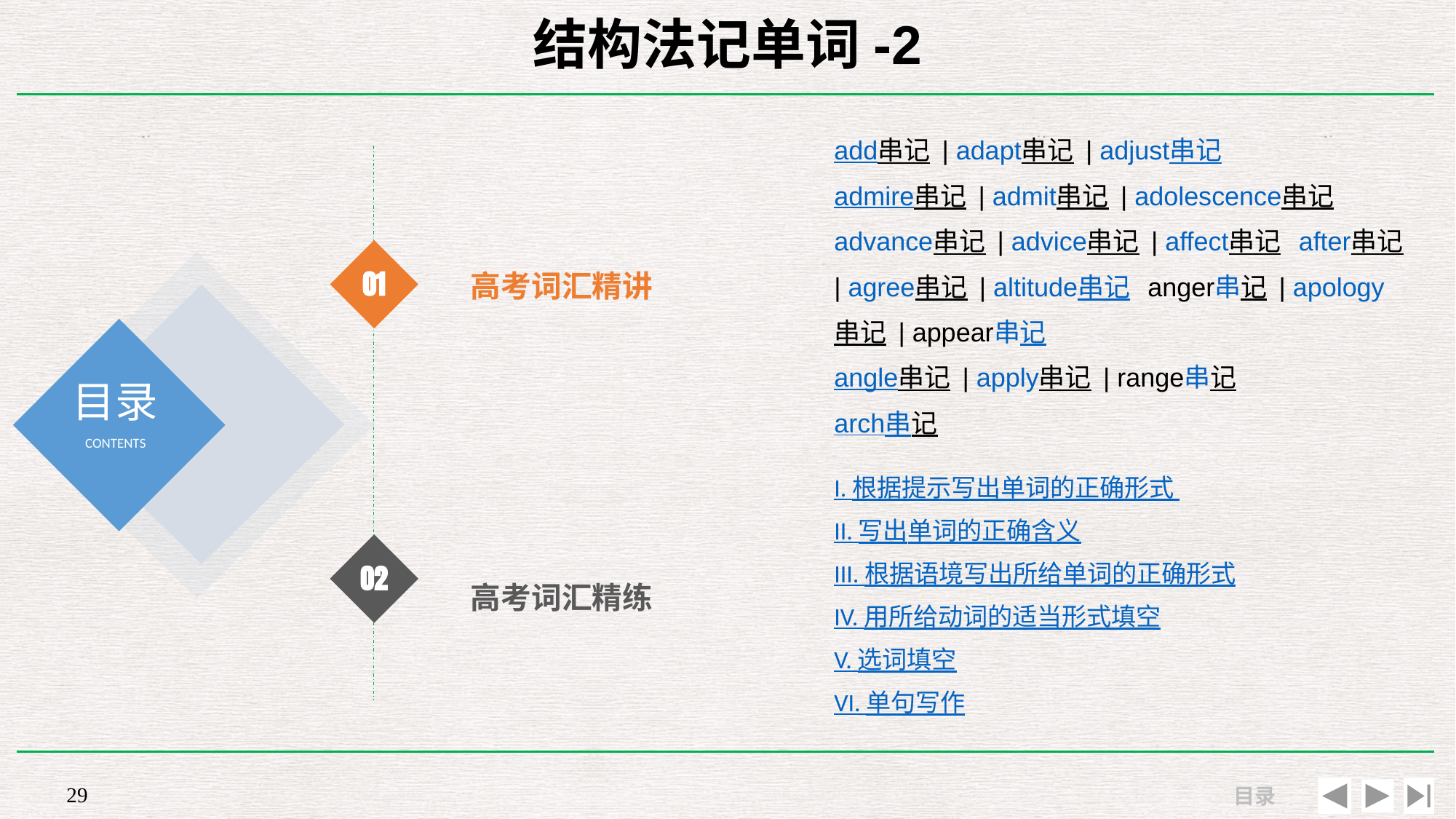

# 结构法记单词-2
高考词汇精讲
add串记 | adapt串记 | adjust串记
admire串记 | admit串记 | adolescence串记  advance串记 | advice串记 | affect串记  after串记 | agree串记 | altitude串记  anger串记 | apology串记 | appear串记
angle串记 | apply串记 | range串记
arch串记
01

I. 根据提示写出单词的正确形式
II. 写出单词的正确含义
III. 根据语境写出所给单词的正确形式
IV. 用所给动词的适当形式填空
V. 选词填空
VI. 单句写作
高考词汇精练
02